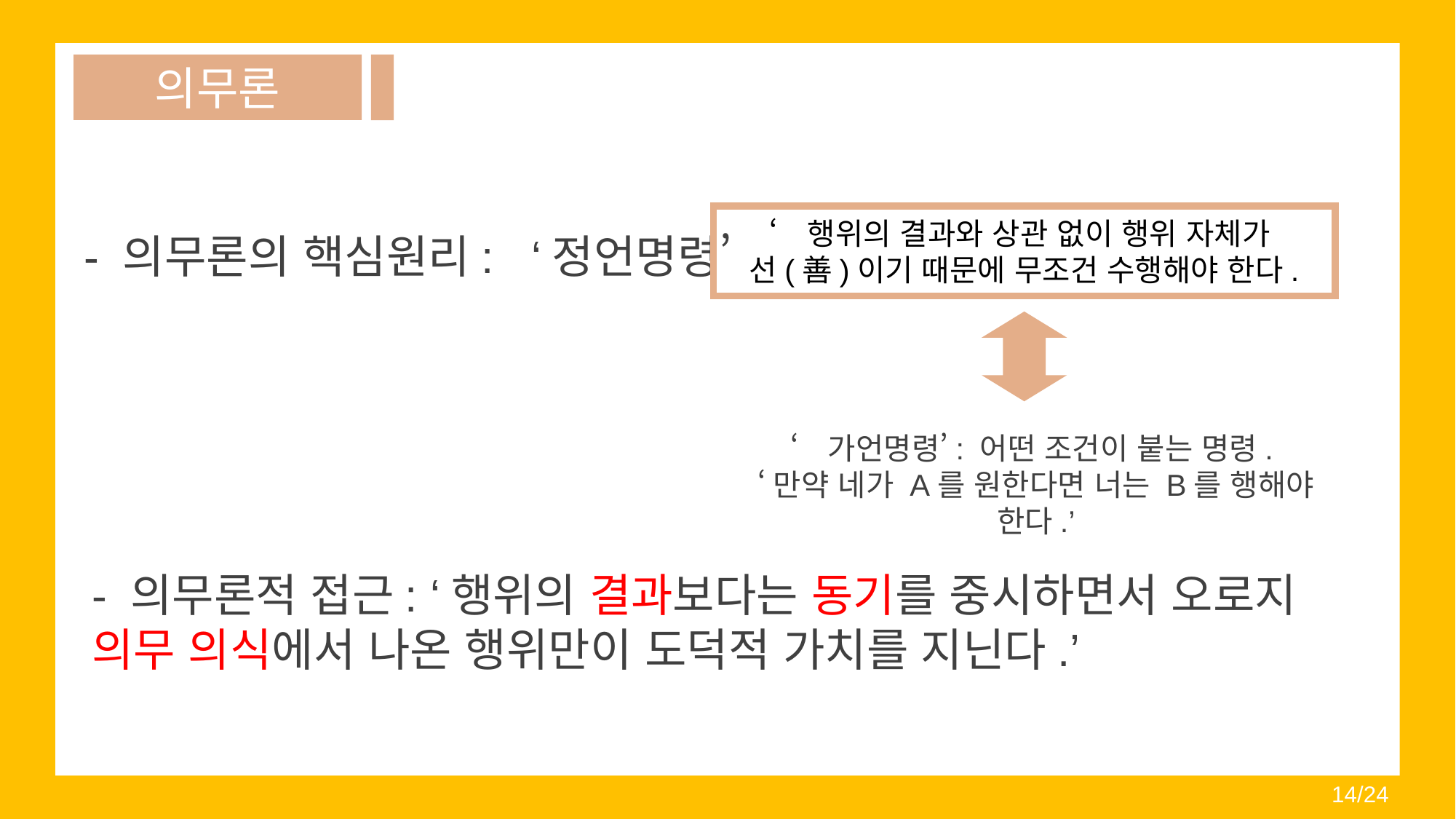

의무론

‘행위의 결과와 상관 없이 행위 자체가
선(善)이기 때문에 무조건 수행해야 한다.
- 의무론의 핵심원리:   ‘정언명령’

89
‘가언명령’: 어떤 조건이 붙는 명령.
‘만약 네가 A를 원한다면 너는 B를 행해야 한다.’
- 의무론적 접근: ‘행위의 결과보다는 동기를 중시하면서 오로지 의무 의식에서 나온 행위만이 도덕적 가치를 지닌다.’
33.7
2/20
14/24